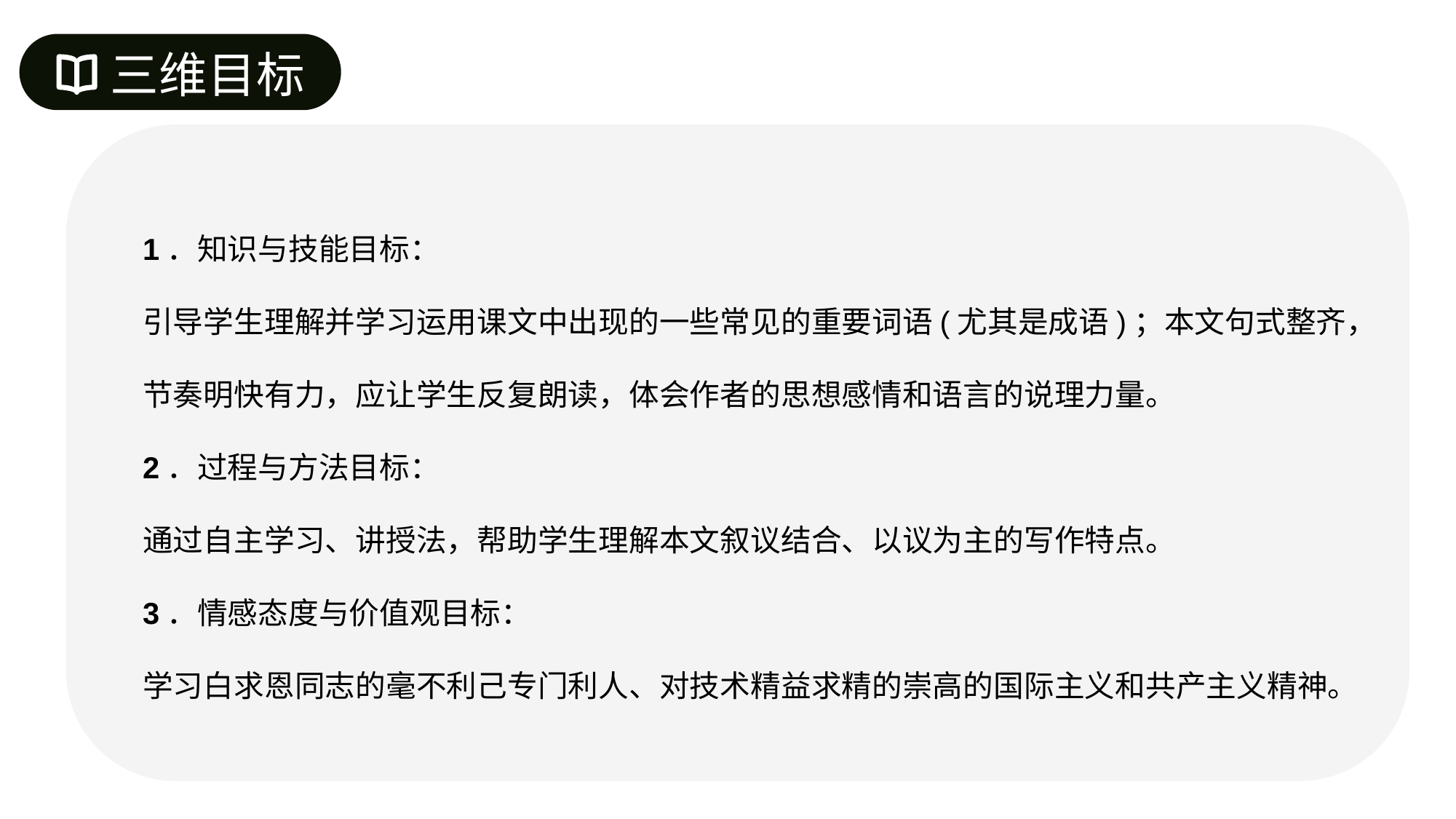

三维目标

1．知识与技能目标：
引导学生理解并学习运用课文中出现的一些常见的重要词语(尤其是成语)；本文句式整齐，节奏明快有力，应让学生反复朗读，体会作者的思想感情和语言的说理力量。
2．过程与方法目标：
通过自主学习、讲授法，帮助学生理解本文叙议结合、以议为主的写作特点。
3．情感态度与价值观目标：
学习白求恩同志的毫不利己专门利人、对技术精益求精的崇高的国际主义和共产主义精神。